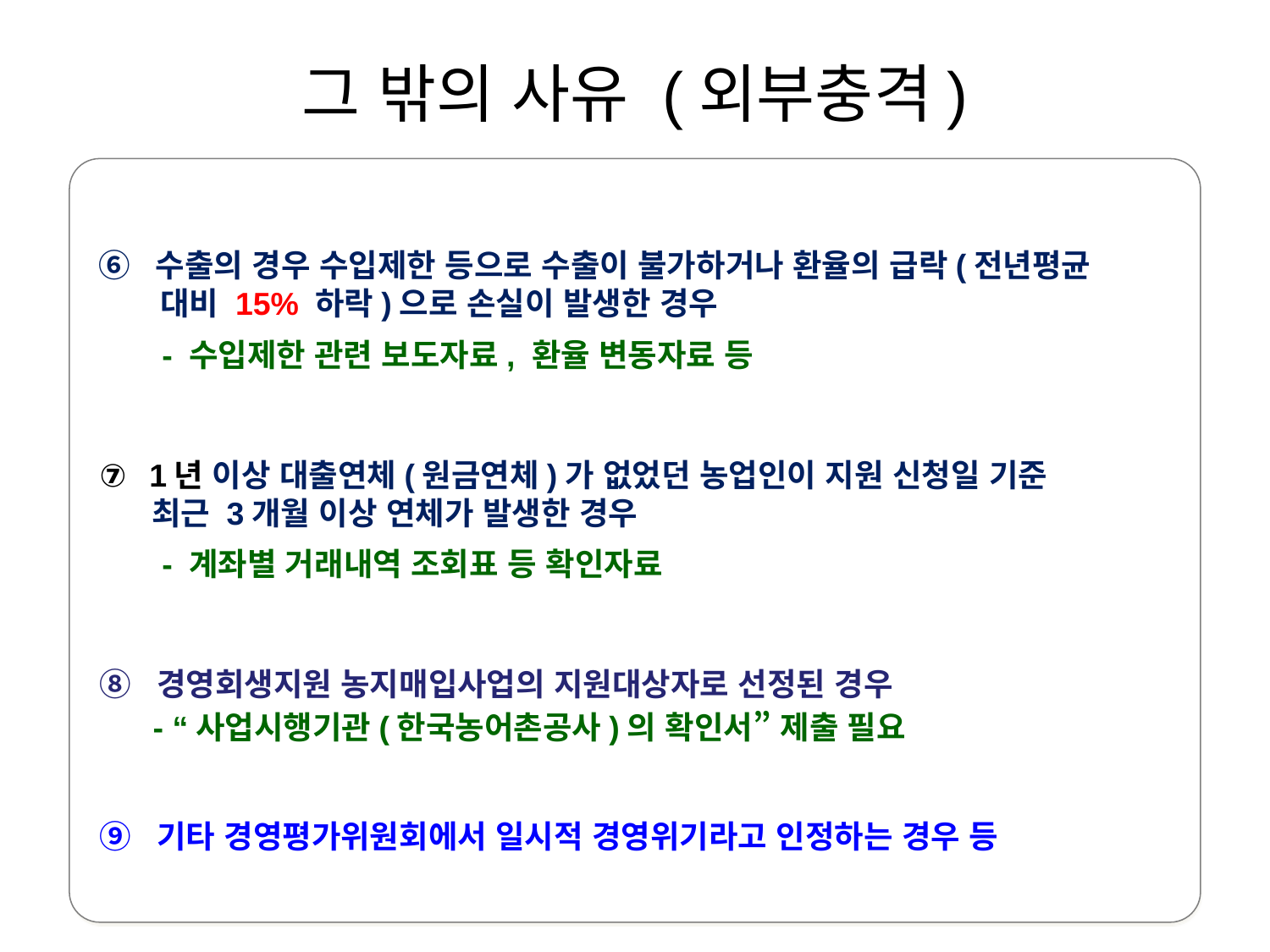

그 밖의 사유 (외부충격)
 ⑥  수출의 경우 수입제한 등으로 수출이 불가하거나 환율의 급락(전년평균
       대비 15% 하락)으로 손실이 발생한 경우
        - 수입제한 관련 보도자료, 환율 변동자료 등

 ⑦  1년 이상 대출연체(원금연체)가 없었던 농업인이 지원 신청일 기준
      최근 3개월 이상 연체가 발생한 경우
        - 계좌별 거래내역 조회표 등 확인자료

 ⑧  경영회생지원 농지매입사업의 지원대상자로 선정된 경우
       - “사업시행기관(한국농어촌공사)의 확인서” 제출 필요

 ⑨  기타 경영평가위원회에서 일시적 경영위기라고 인정하는 경우 등
40